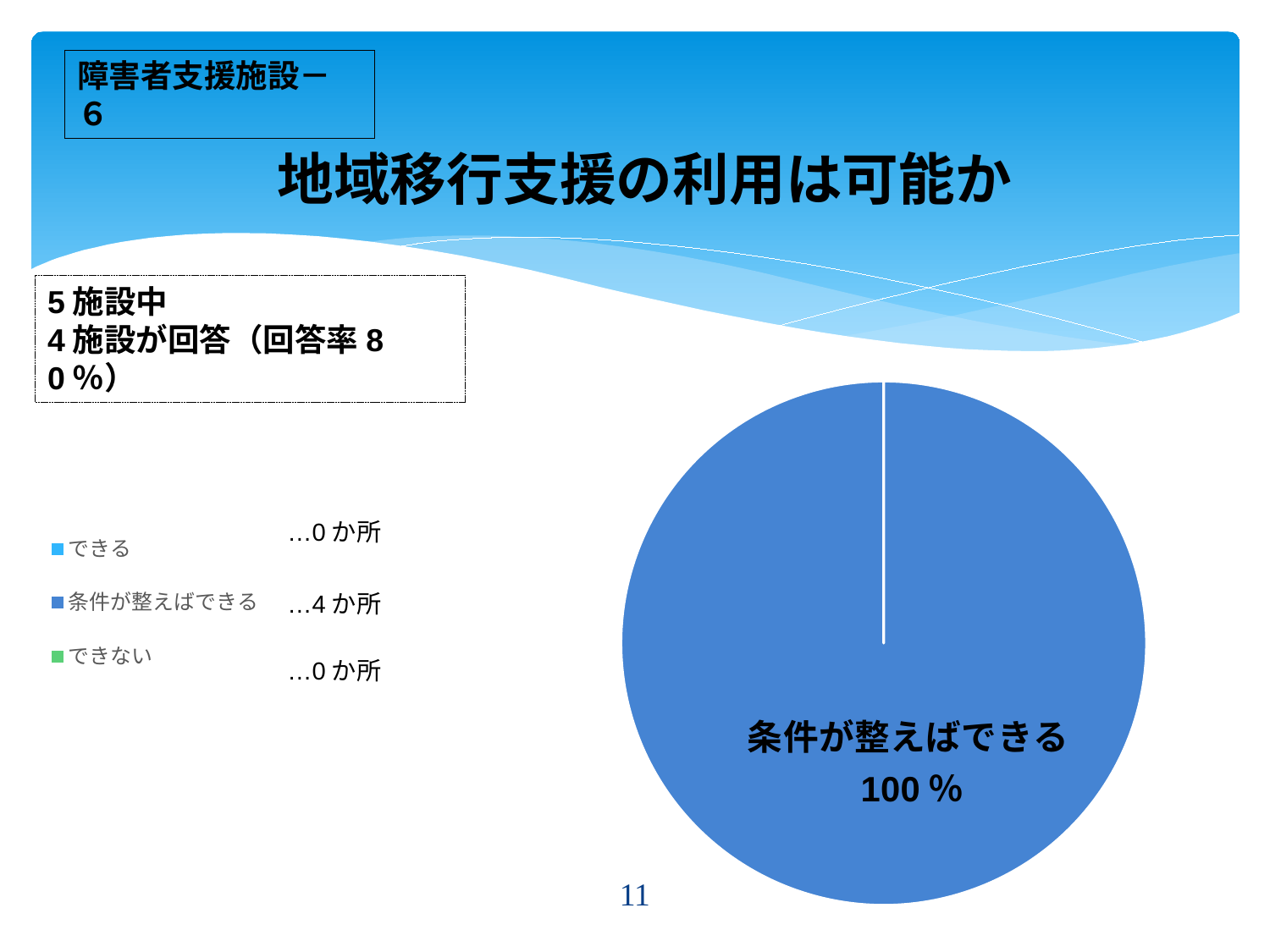

障害者支援施設－６
# 地域移行支援の利用は可能か
5施設中
4施設が回答（回答率80％）

### Chart

| Category | 売上高 |
|---|---|
| できる | 0.0 |
| 条件が整えばできる | 4.0 |
| できない | 0.0 |
…0か所
…4か所
…0か所
11